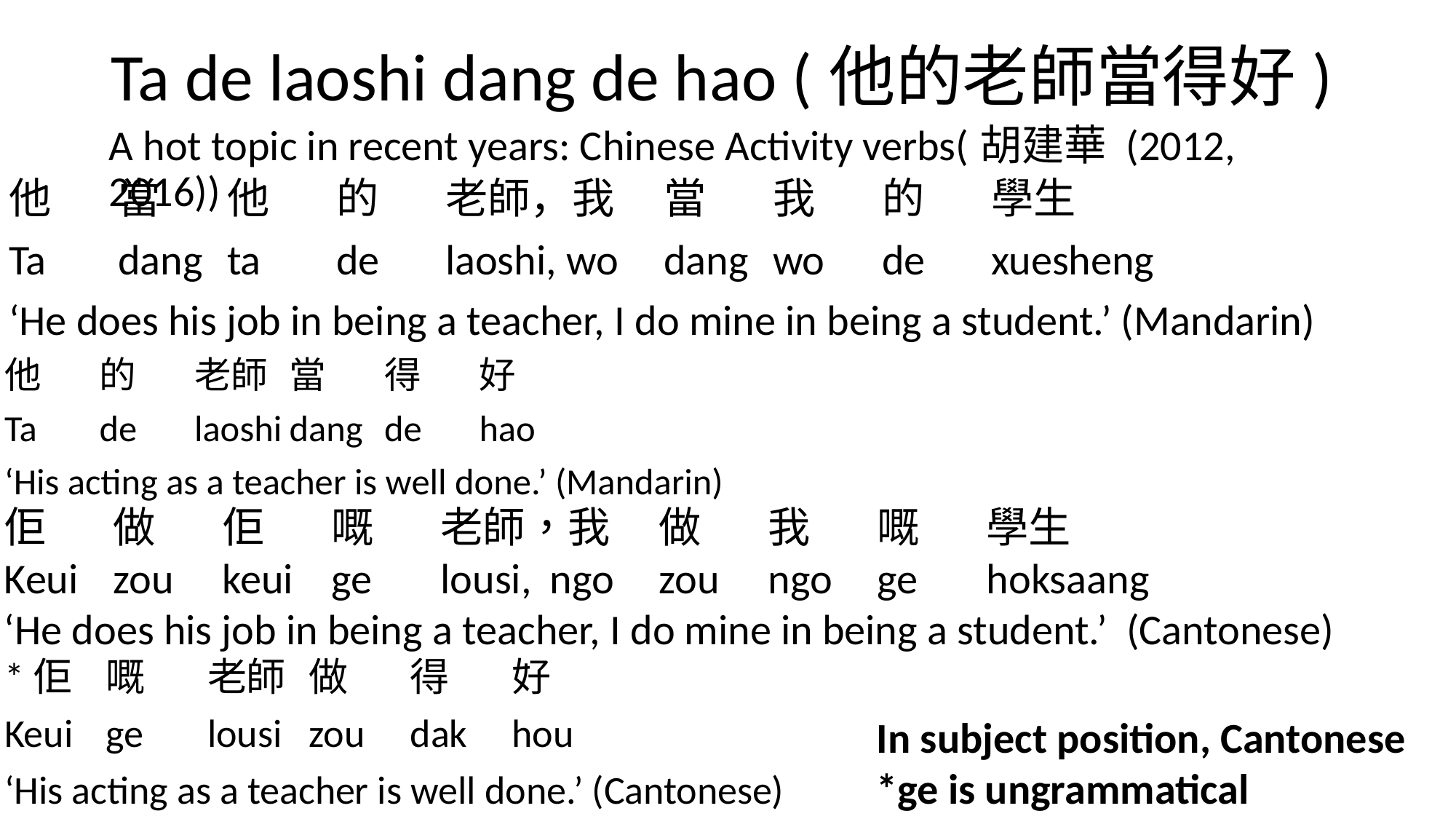

# Ta de laoshi dang de hao (他的老師當得好)
A hot topic in recent years: Chinese Activity verbs(胡建華 (2012, 2016))
他	當	他	的	老師，我	當	我	的	學生
Ta	dang 	ta 	de 	laoshi, wo 	dang 	wo 	de 	xuesheng
‘He does his job in being a teacher, I do mine in being a student.’ (Mandarin)

他	的	老師	當	得	好
Ta	de	laoshi	dang	de	hao
‘His acting as a teacher is well done.’ (Mandarin)

佢	做	佢	嘅	老師，我	做	我	嘅	學生
Keui 	zou 	keui 	ge 	lousi, 	ngo	zou 	ngo 	ge 	hoksaang
‘He does his job in being a teacher, I do mine in being a student.’  (Cantonese)
*佢	嘅	老師	做	得	好
Keui 	ge 	lousi 	zou 	dak 	hou
‘His acting as a teacher is well done.’ (Cantonese)
In subject position, Cantonese *ge is ungrammatical